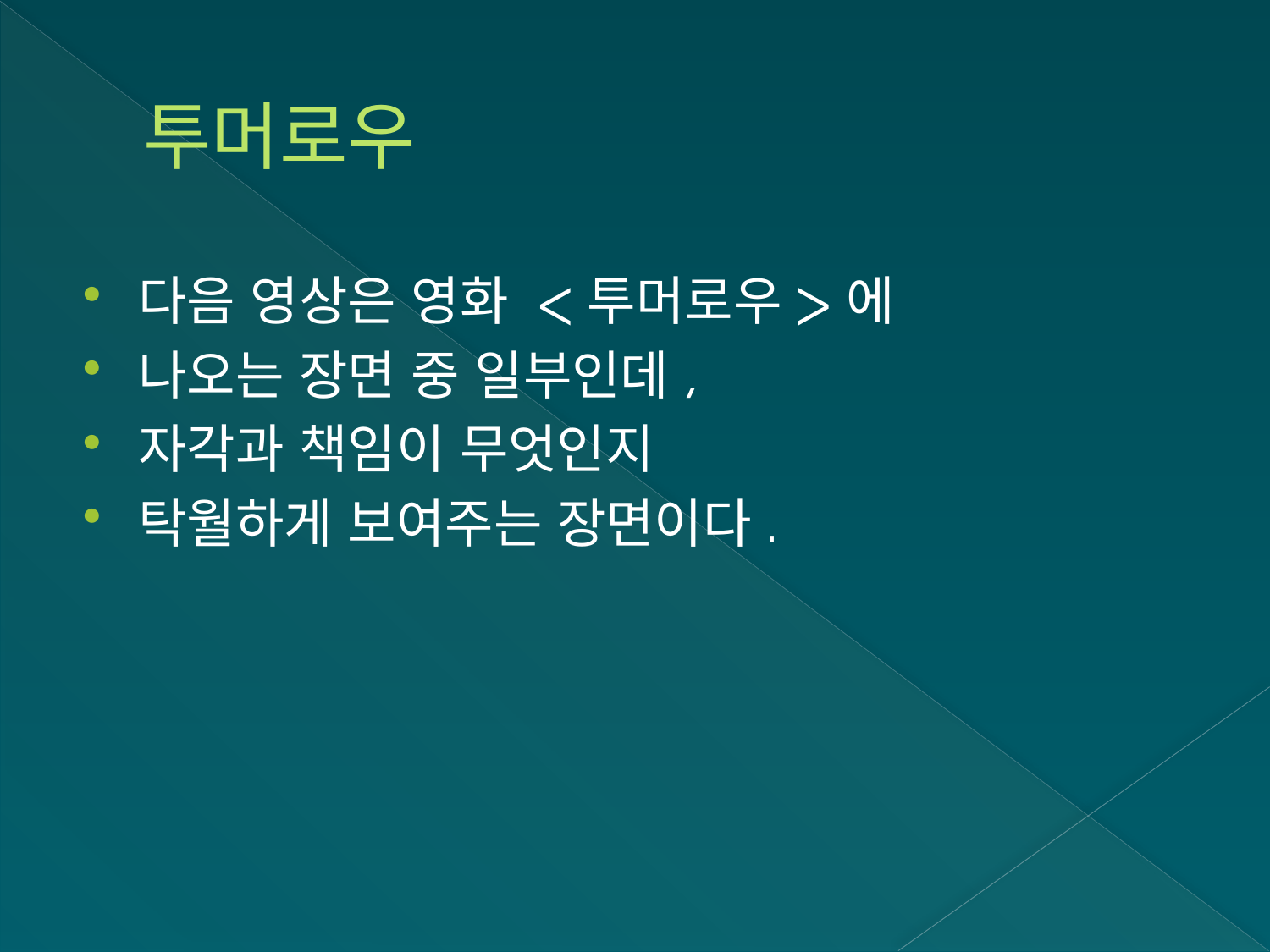

# 투머로우
다음 영상은 영화 <투머로우>에
나오는 장면 중 일부인데,
자각과 책임이 무엇인지
탁월하게 보여주는 장면이다.